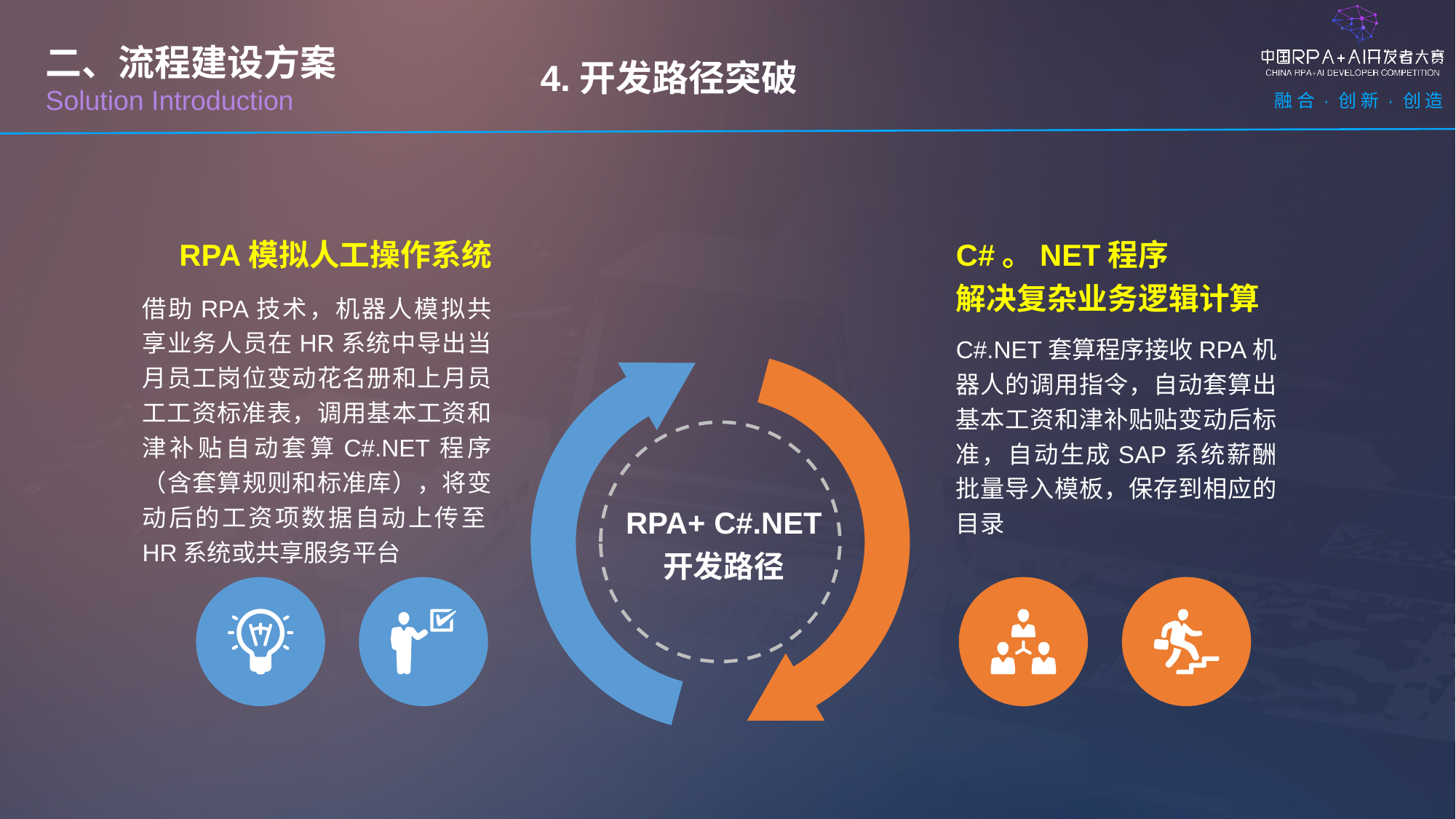

4.开发路径突破
二、流程建设方案
Solution Introduction

RPA模拟人工操作系统
借助RPA技术，机器人模拟共享业务人员在HR系统中导出当月员工岗位变动花名册和上月员工工资标准表，调用基本工资和津补贴自动套算C#.NET程序（含套算规则和标准库），将变动后的工资项数据自动上传至HR系统或共享服务平台
C#。NET程序
解决复杂业务逻辑计算
C#.NET套算程序接收RPA机器人的调用指令，自动套算出基本工资和津补贴贴变动后标准，自动生成SAP系统薪酬批量导入模板，保存到相应的目录

RPA+ C#.NET
开发路径